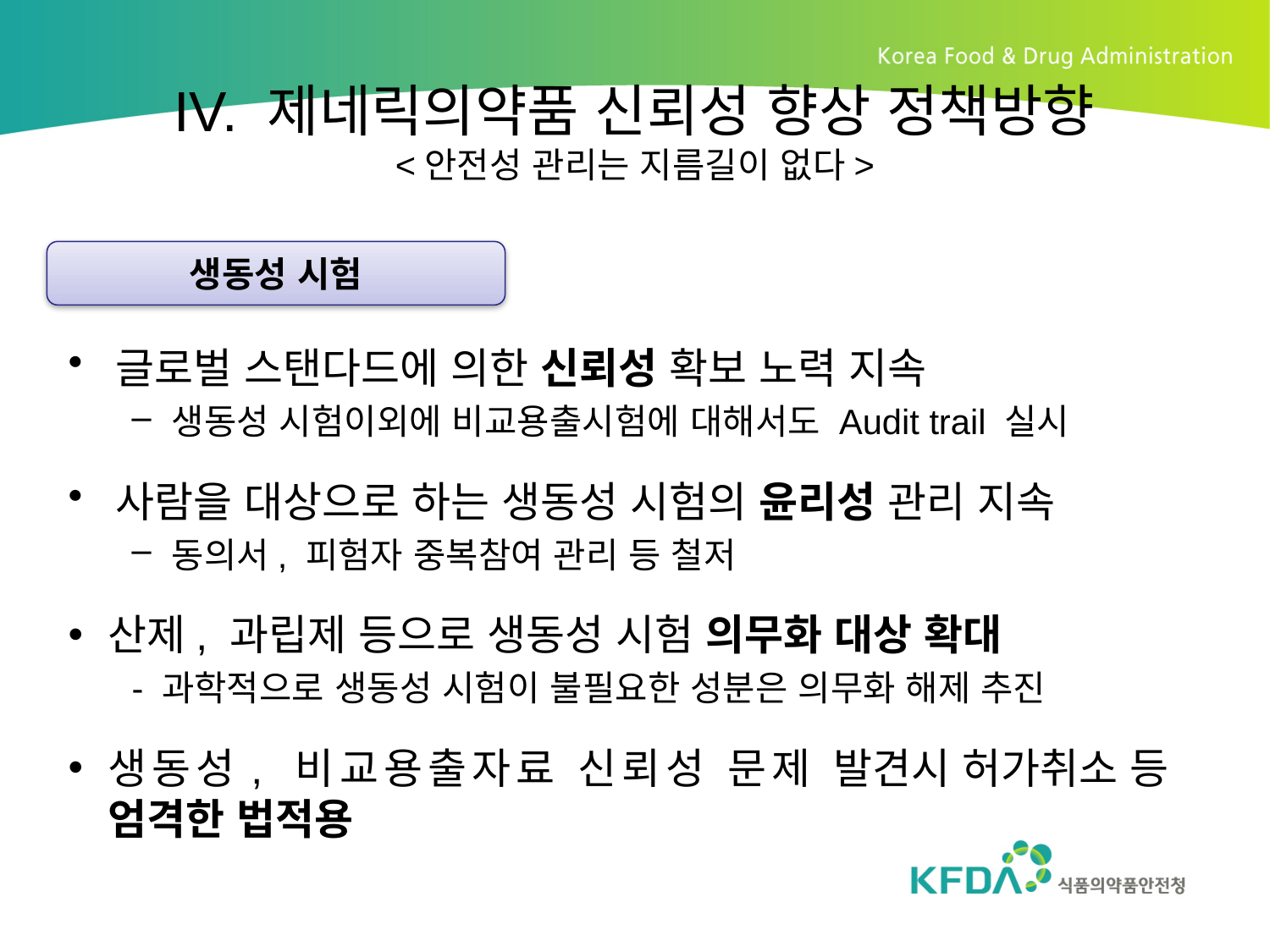

IV. 제네릭의약품 신뢰성 향상 정책방향
<안전성 관리는 지름길이 없다>
생동성 시험
글로벌 스탠다드에 의한 신뢰성 확보 노력 지속
생동성 시험이외에 비교용출시험에 대해서도 Audit trail 실시

사람을 대상으로 하는 생동성 시험의 윤리성 관리 지속
동의서, 피험자 중복참여 관리 등 철저

산제, 과립제 등으로 생동성 시험 의무화 대상 확대
- 과학적으로 생동성 시험이 불필요한 성분은 의무화 해제 추진

생동성, 비교용출자료 신뢰성 문제 발견시 허가취소 등 엄격한 법적용